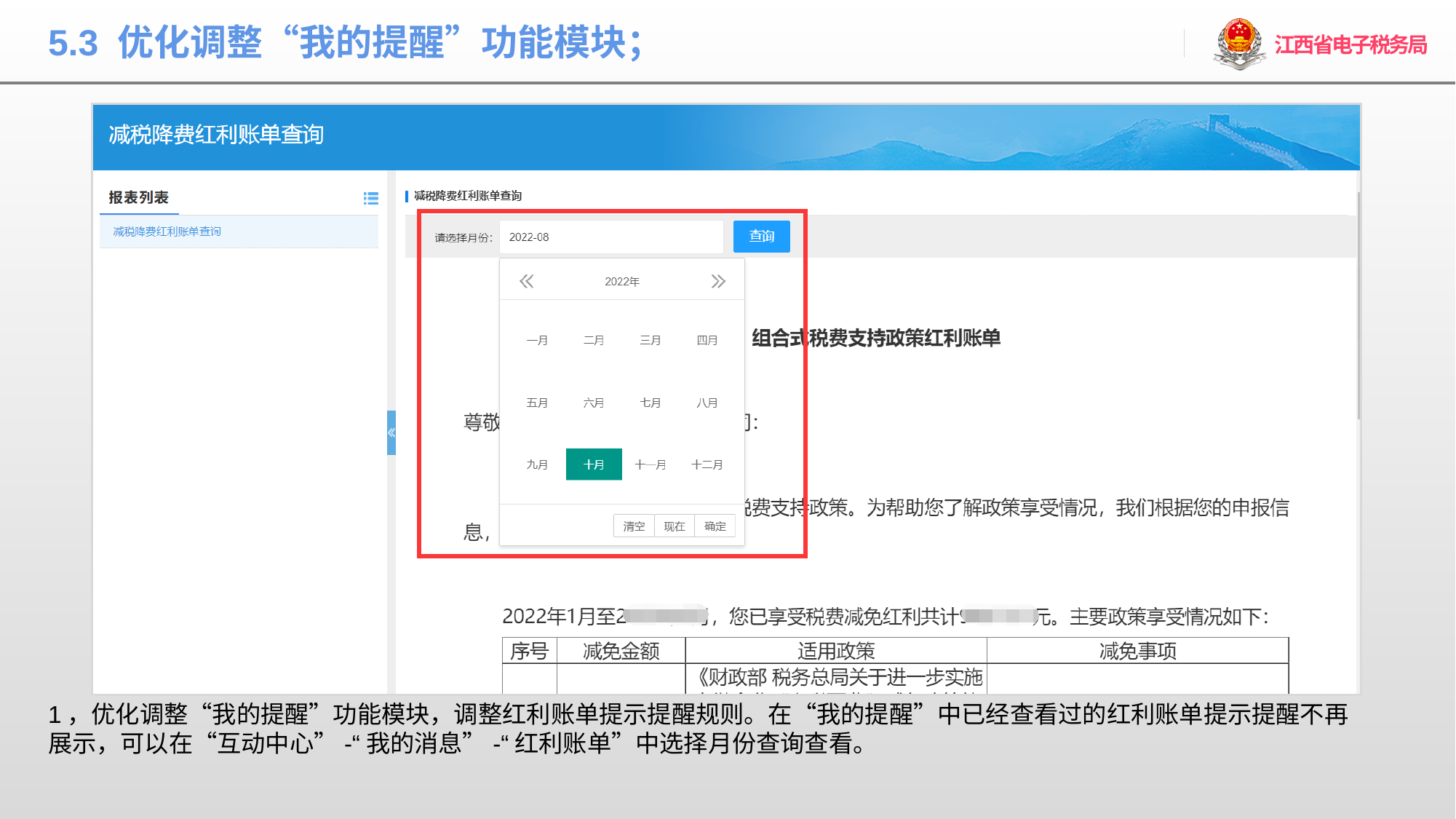

5.3 优化调整“我的提醒”功能模块；

1，优化调整“我的提醒”功能模块，调整红利账单提示提醒规则。在“我的提醒”中已经查看过的红利账单提示提醒不再展示，可以在“互动中心”-“我的消息”-“红利账单”中选择月份查询查看。